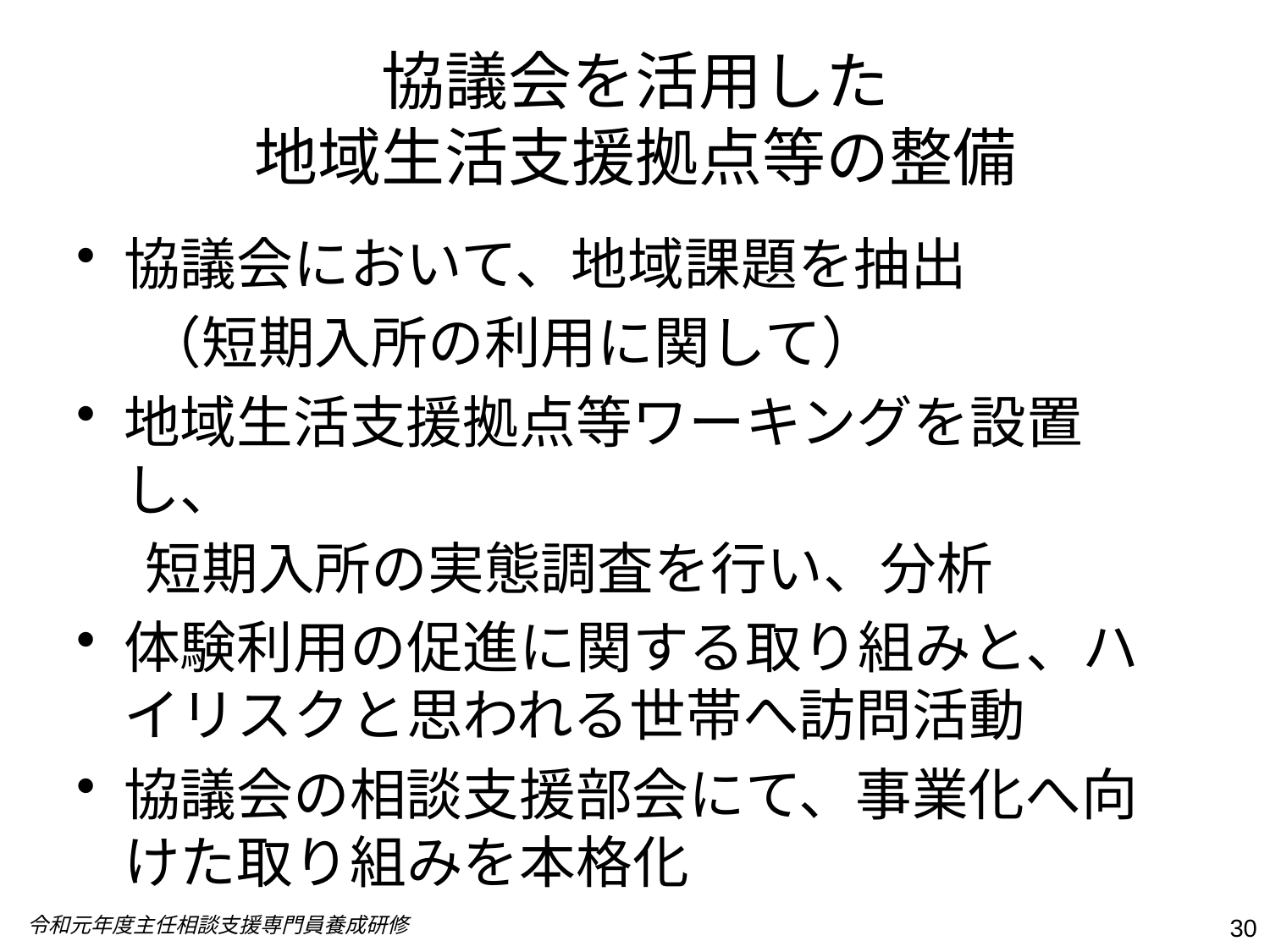

# 協議会を活用した 地域生活支援拠点等の整備
協議会において、地域課題を抽出
　 （短期入所の利用に関して）
地域生活支援拠点等ワーキングを設置し、
　 短期入所の実態調査を行い、分析
体験利用の促進に関する取り組みと、ハイリスクと思われる世帯へ訪問活動
協議会の相談支援部会にて、事業化へ向けた取り組みを本格化
令和元年度主任相談支援専門員養成研修
30